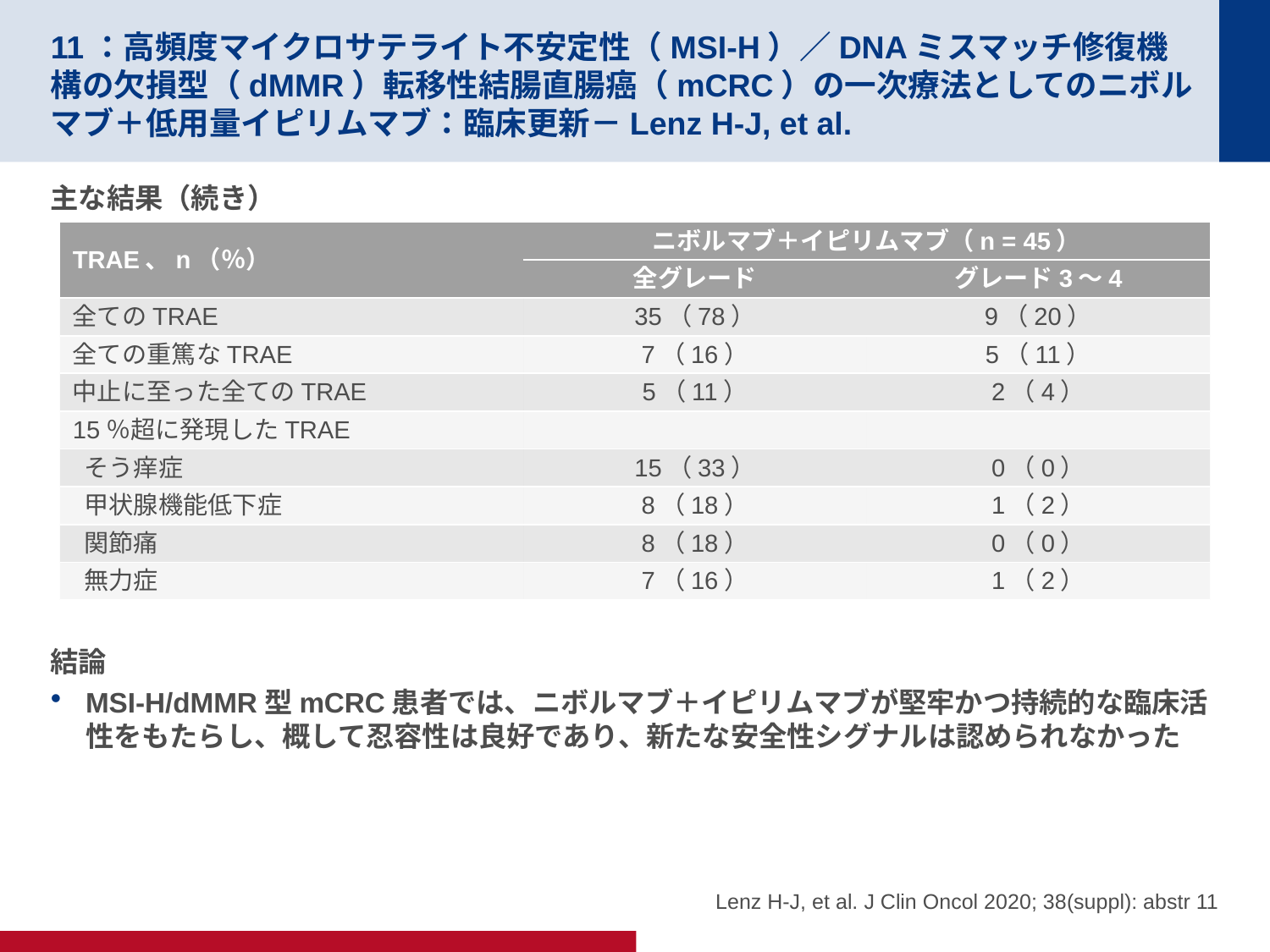

# 11：高頻度マイクロサテライト不安定性（MSI-H）／DNAミスマッチ修復機構の欠損型（dMMR）転移性結腸直腸癌（mCRC）の一次療法としてのニボルマブ＋低用量イピリムマブ：臨床更新－Lenz H-J, et al.
主な結果（続き）
結論
MSI-H/dMMR型mCRC患者では、ニボルマブ＋イピリムマブが堅牢かつ持続的な臨床活性をもたらし、概して忍容性は良好であり、新たな安全性シグナルは認められなかった

| TRAE、n（％） | ニボルマブ＋イピリムマブ（n = 45） |  |
| --- | --- | --- |
|  | 全グレード | グレード3～4 |
| 全てのTRAE | 35（78） | 9（20） |
| 全ての重篤なTRAE | 7（16） | 5（11） |
| 中止に至った全てのTRAE | 5（11） | 2（4） |
| 15％超に発現したTRAE |  |  |
| そう痒症 | 15（33） | 0（0） |
| 甲状腺機能低下症 | 8（18） | 1（2） |
| 関節痛 | 8（18） | 0（0） |
| 無力症 | 7（16） | 1（2） |
Lenz H-J, et al. J Clin Oncol 2020; 38(suppl): abstr 11